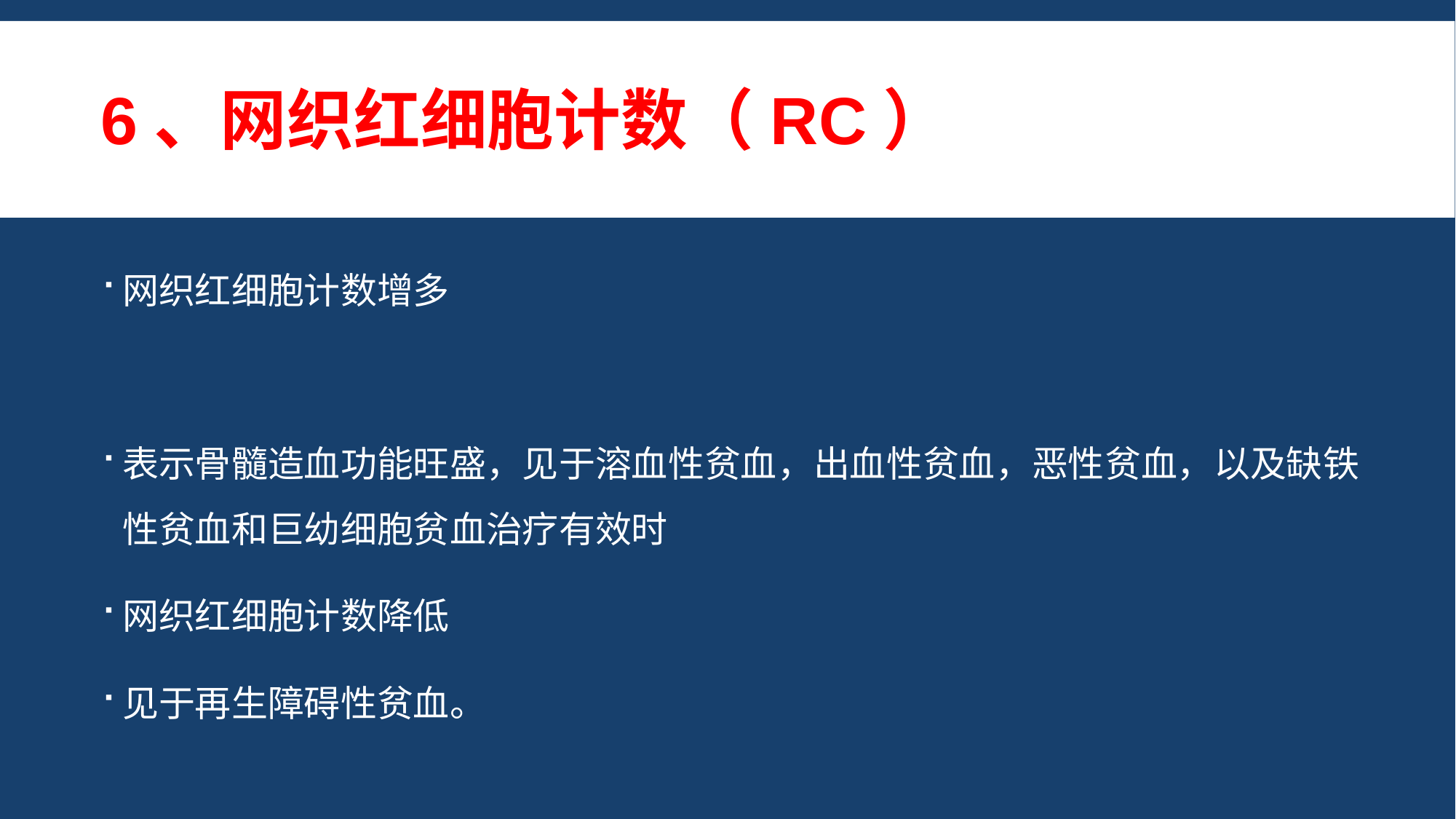

# 6、网织红细胞计数（RC）
网织红细胞计数增多

表示骨髓造血功能旺盛，见于溶血性贫血，出血性贫血，恶性贫血，以及缺铁性贫血和巨幼细胞贫血治疗有效时
网织红细胞计数降低
见于再生障碍性贫血。